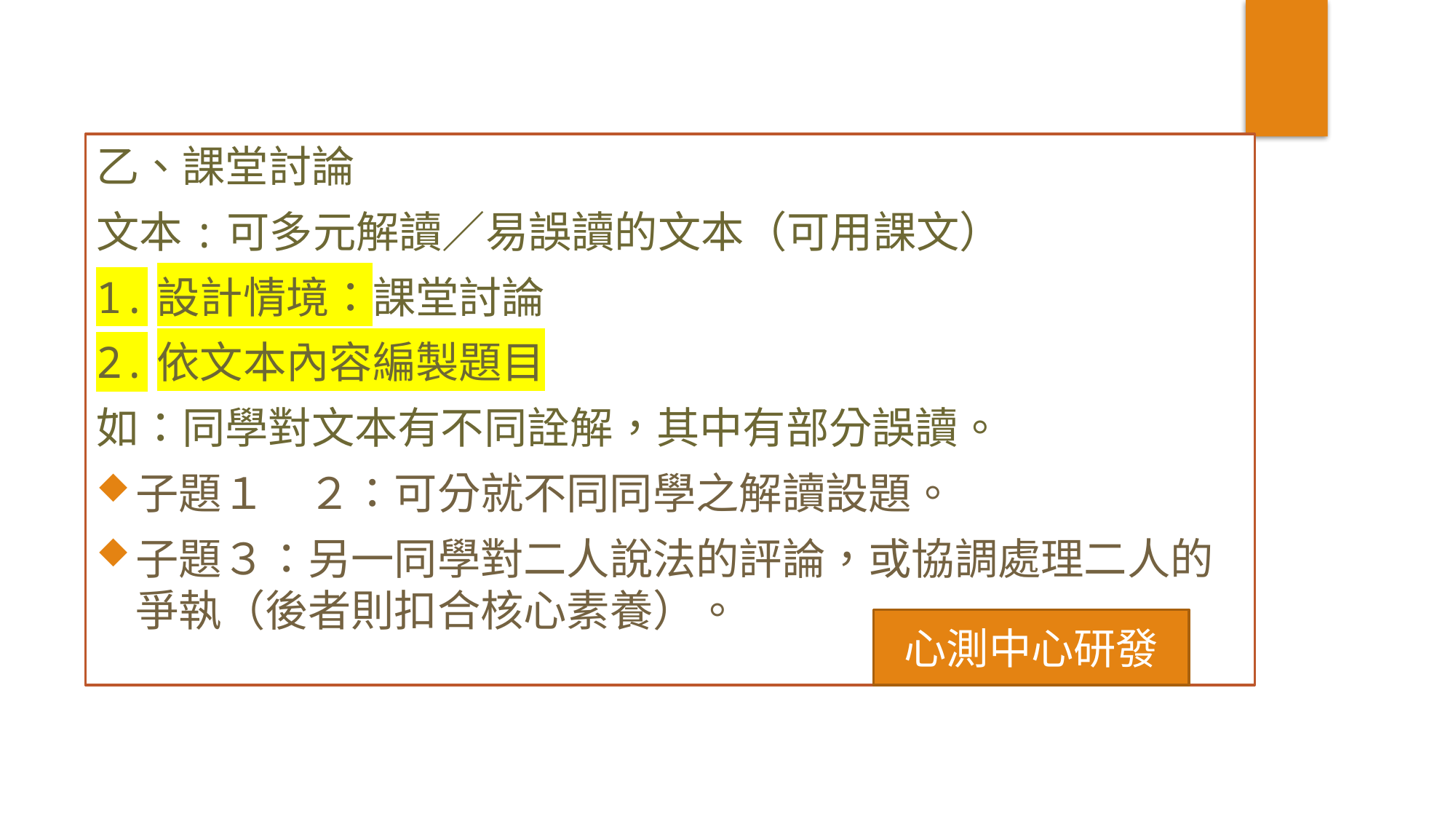

乙、課堂討論
文本:可多元解讀／易誤讀的文本（可用課文）
1.設計情境：課堂討論
2.依文本內容編製題目
如：同學對文本有不同詮解，其中有部分誤讀。
子題１　２：可分就不同同學之解讀設題。
子題３：另一同學對二人說法的評論，或協調處理二人的爭執（後者則扣合核心素養）。

心測中心研發